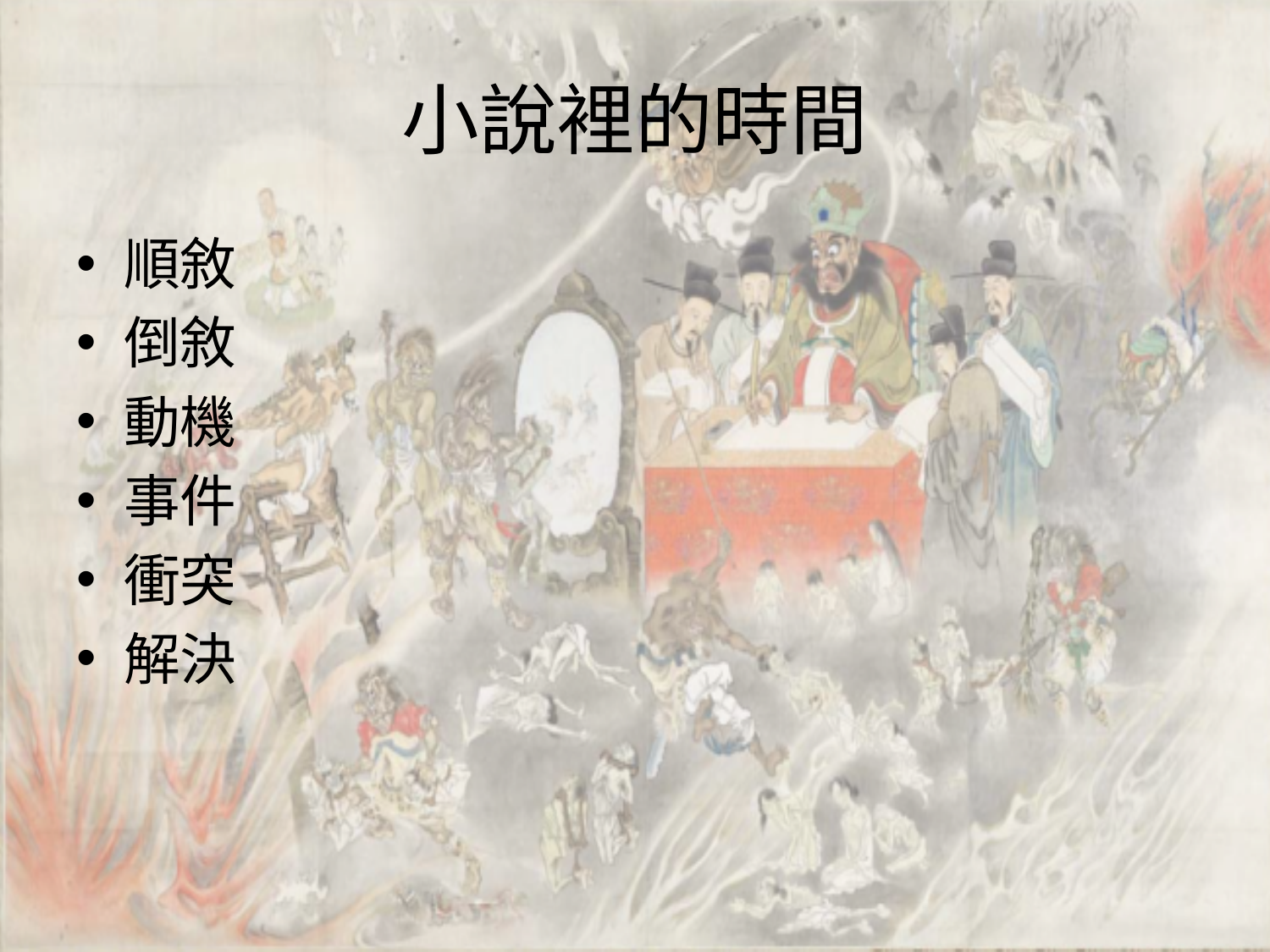

# 小說裡的時間
順敘
倒敘
動機
事件
衝突
解決